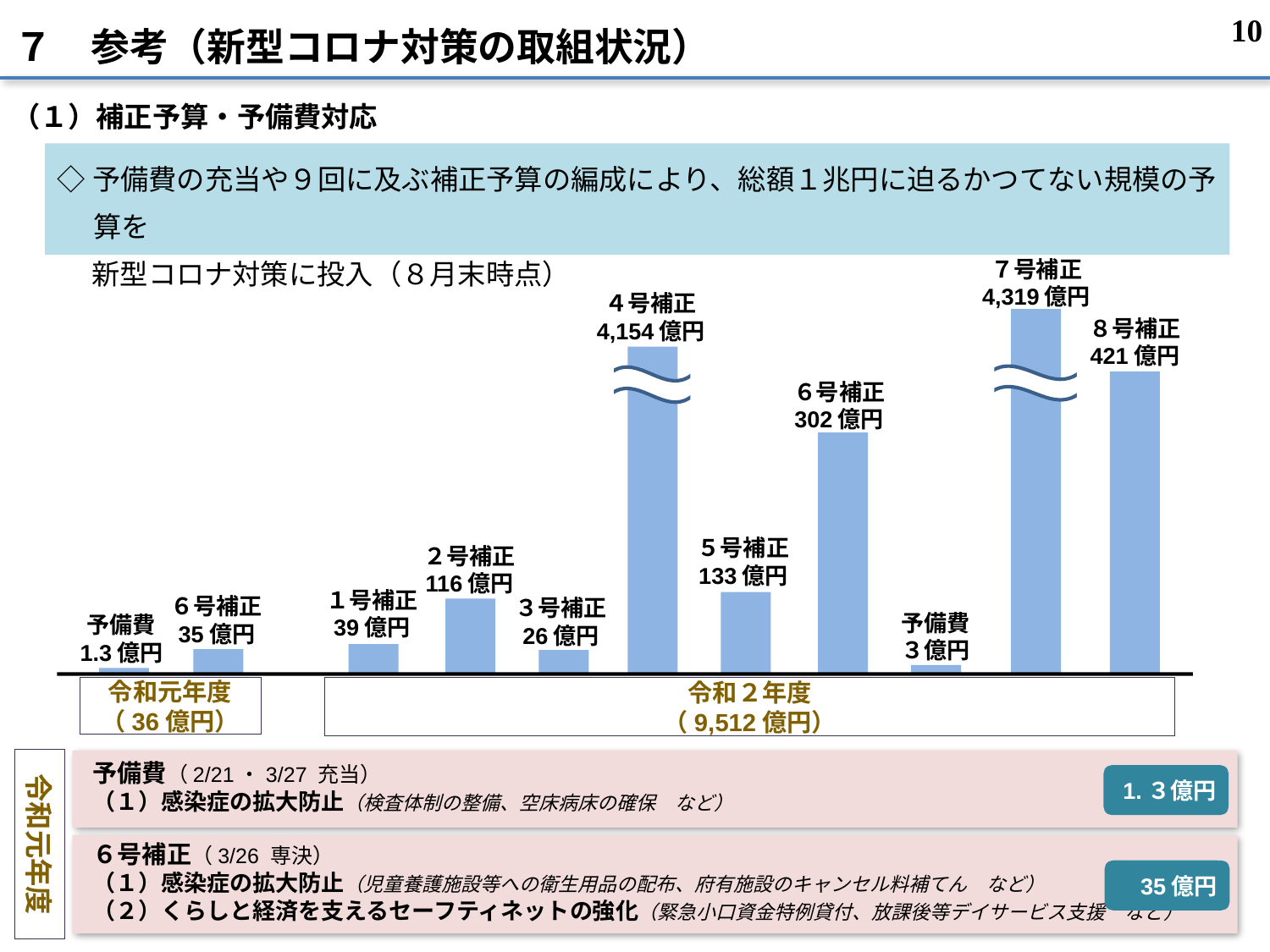

10
７　参考（新型コロナ対策の取組状況）
（１）補正予算・予備費対応
◇予備費の充当や９回に及ぶ補正予算の編成により、総額１兆円に迫るかつてない規模の予算を
　 新型コロナ対策に投入（８月末時点）
７号補正
4,319億円
４号補正
4,154億円

８号補正
421億円

６号補正
302億円

５号補正
133億円
２号補正
116億円
１号補正
39億円

６号補正
35億円

３号補正
26億円
予備費
３億円
予備費
1.3億円

令和元年度（36億円）
令和２年度
（9,512億円）
令和元年度
予備費（2/21・3/27 充当）
（１）感染症の拡大防止（検査体制の整備、空床病床の確保　など）
1.３億円
６号補正（3/26 専決）
（１）感染症の拡大防止（児童養護施設等への衛生用品の配布、府有施設のキャンセル料補てん　など）
（２）くらしと経済を支えるセーフティネットの強化（緊急小口資金特例貸付、放課後等デイサービス支援　など）
35億円